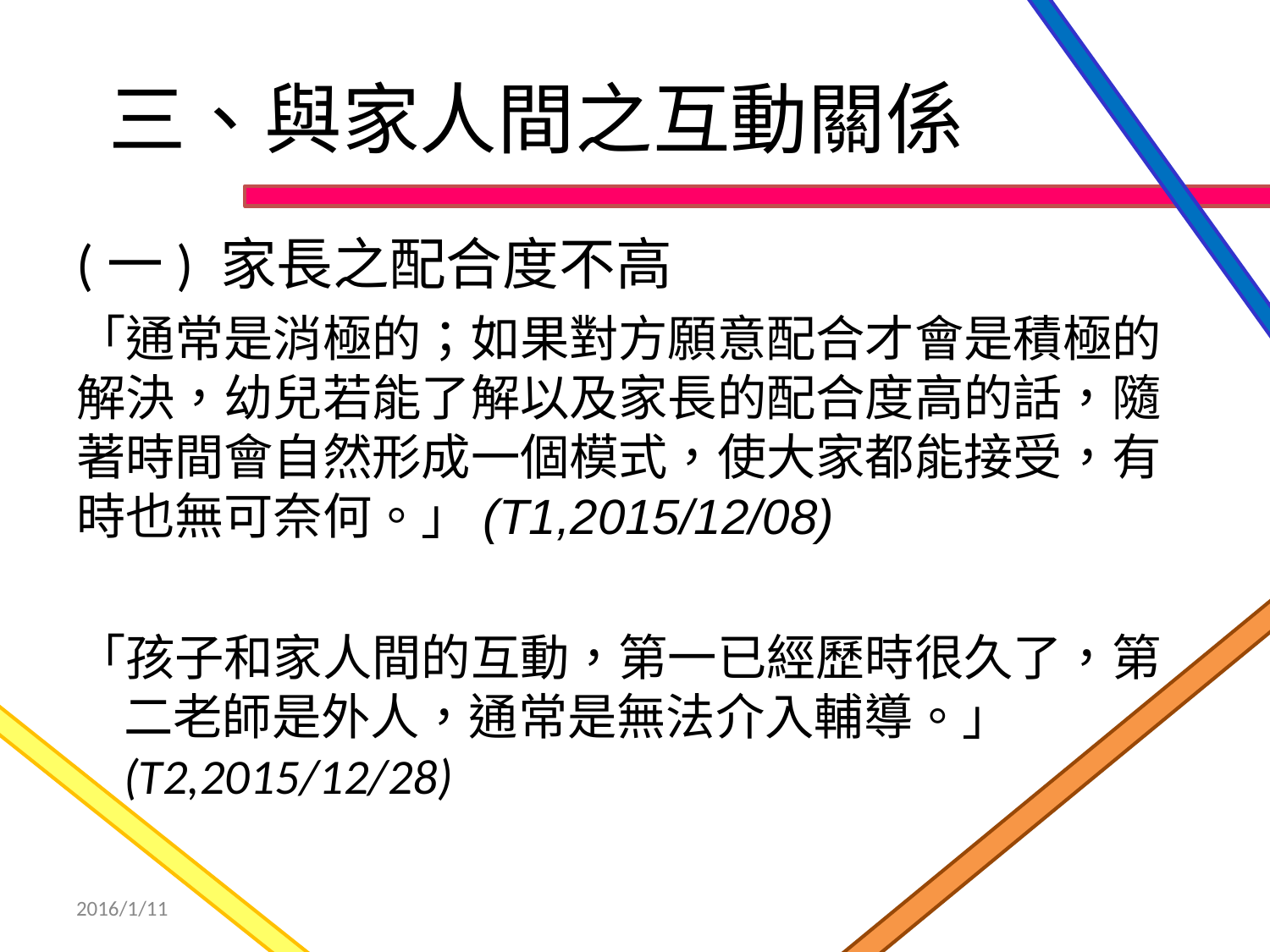

# 三、與家人間之互動關係

(一) 家長之配合度不高
「通常是消極的；如果對方願意配合才會是積極的解決，幼兒若能了解以及家長的配合度高的話，隨著時間會自然形成一個模式，使大家都能接受，有時也無可奈何。」(T1,2015/12/08)

「孩子和家人間的互動，第一已經歷時很久了，第二老師是外人，通常是無法介入輔導。」(T2,2015/12/28)

2016/1/11